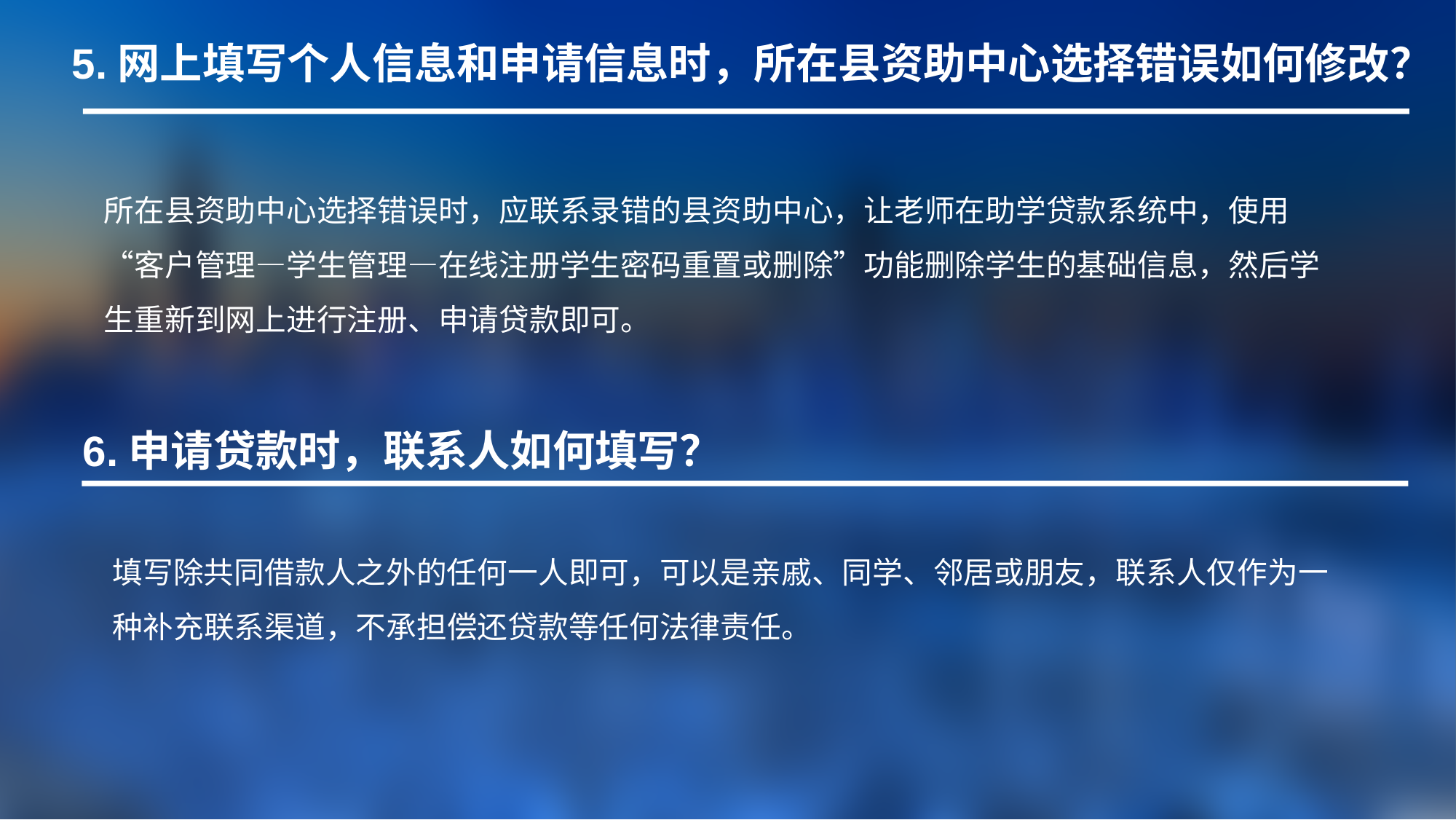

5.网上填写个人信息和申请信息时，所在县资助中心选择错误如何修改？

所在县资助中心选择错误时，应联系录错的县资助中心，让老师在助学贷款系统中，使用“客户管理—学生管理—在线注册学生密码重置或删除”功能删除学生的基础信息，然后学生重新到网上进行注册、申请贷款即可。
6.申请贷款时，联系人如何填写？

填写除共同借款人之外的任何一人即可，可以是亲戚、同学、邻居或朋友，联系人仅作为一种补充联系渠道，不承担偿还贷款等任何法律责任。